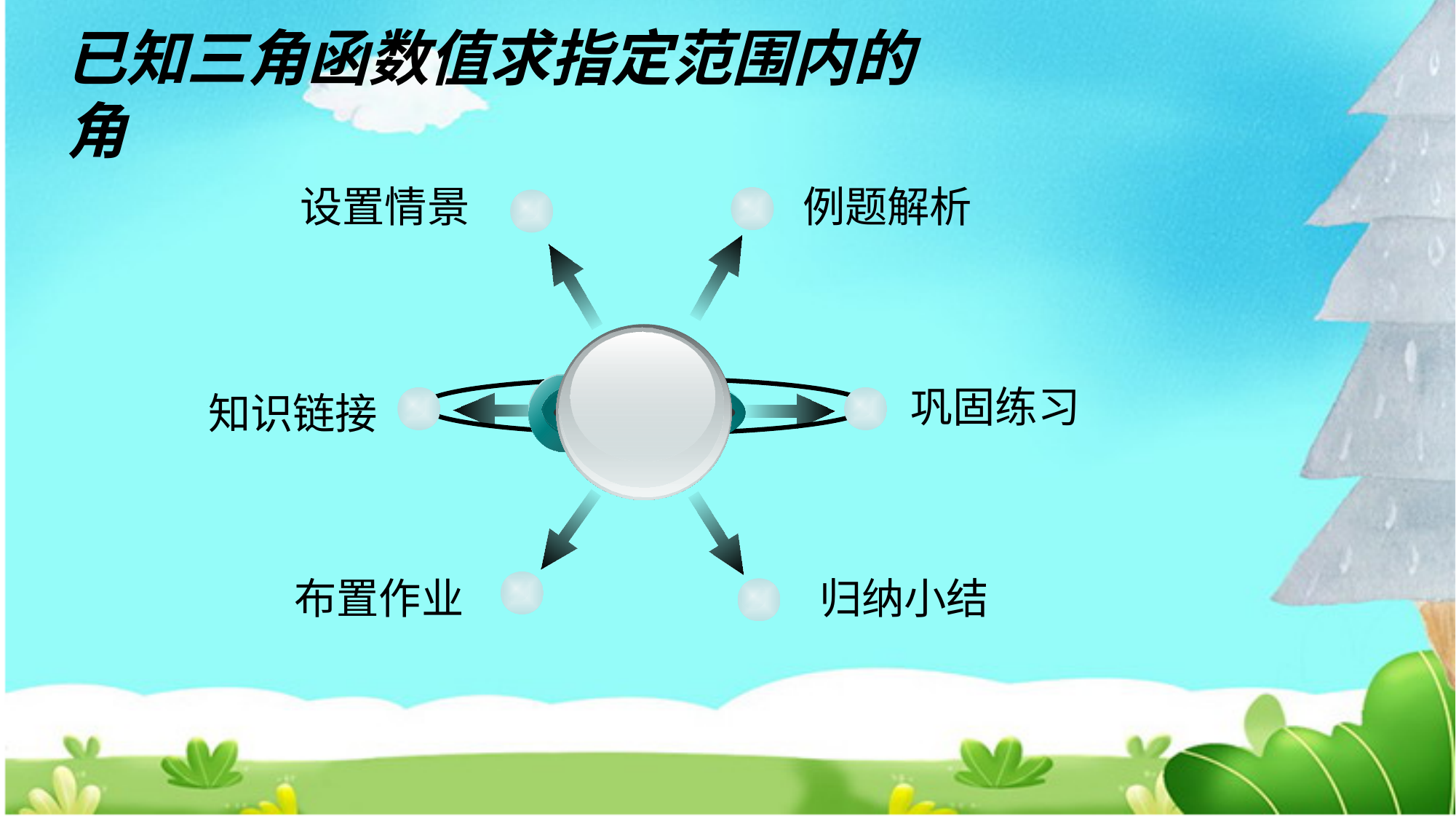

已知三角函数值求指定范围内的角
设置情景
例题解析

巩固练习

知识链接

 布置作业
归纳小结